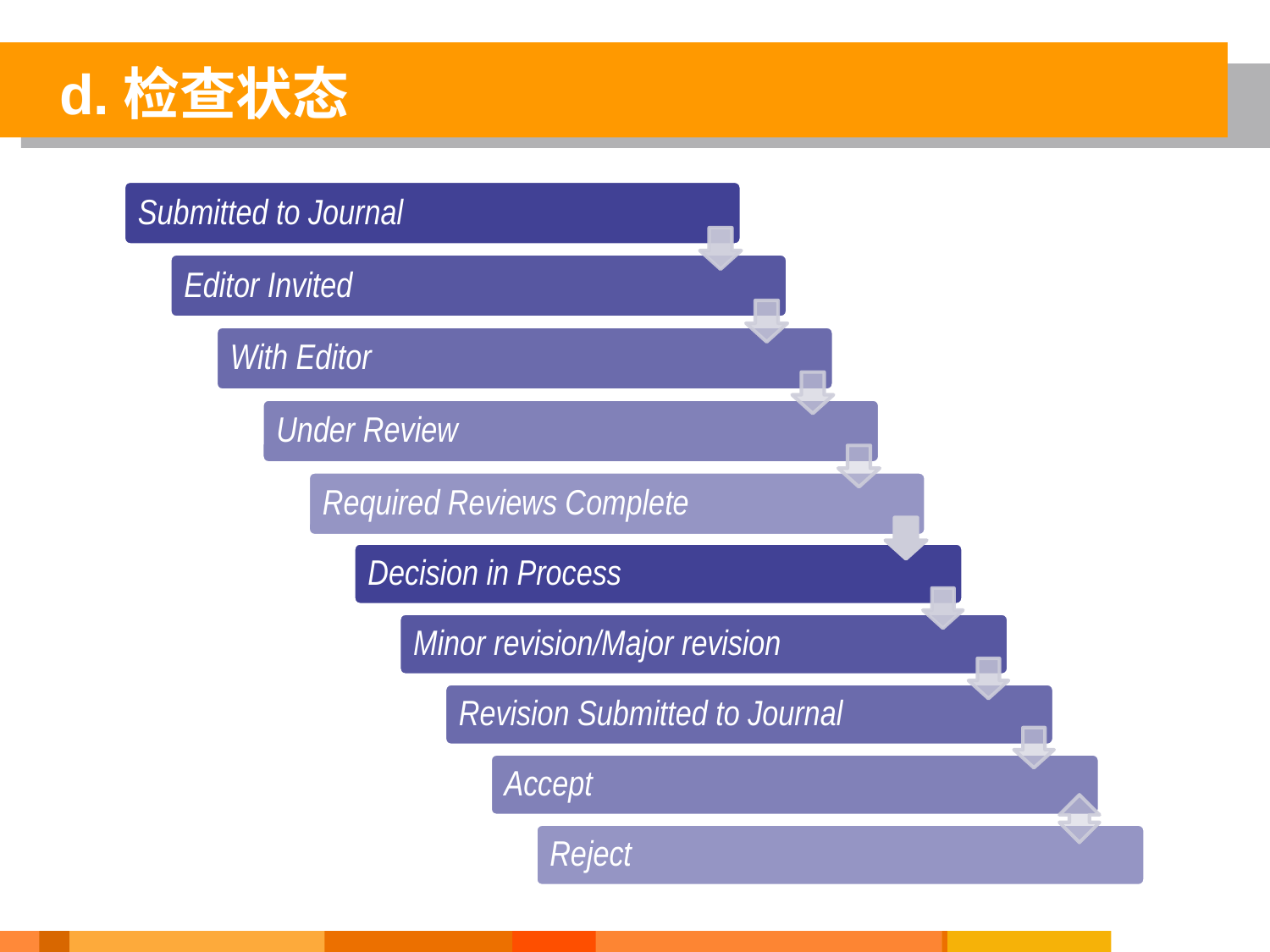

d.检查状态
Submitted to Journal
Editor Invited
With Editor
Under Review
Required Reviews Complete

Decision in Process
Minor revision/Major revision
Revision Submitted to Journal
Accept
Reject